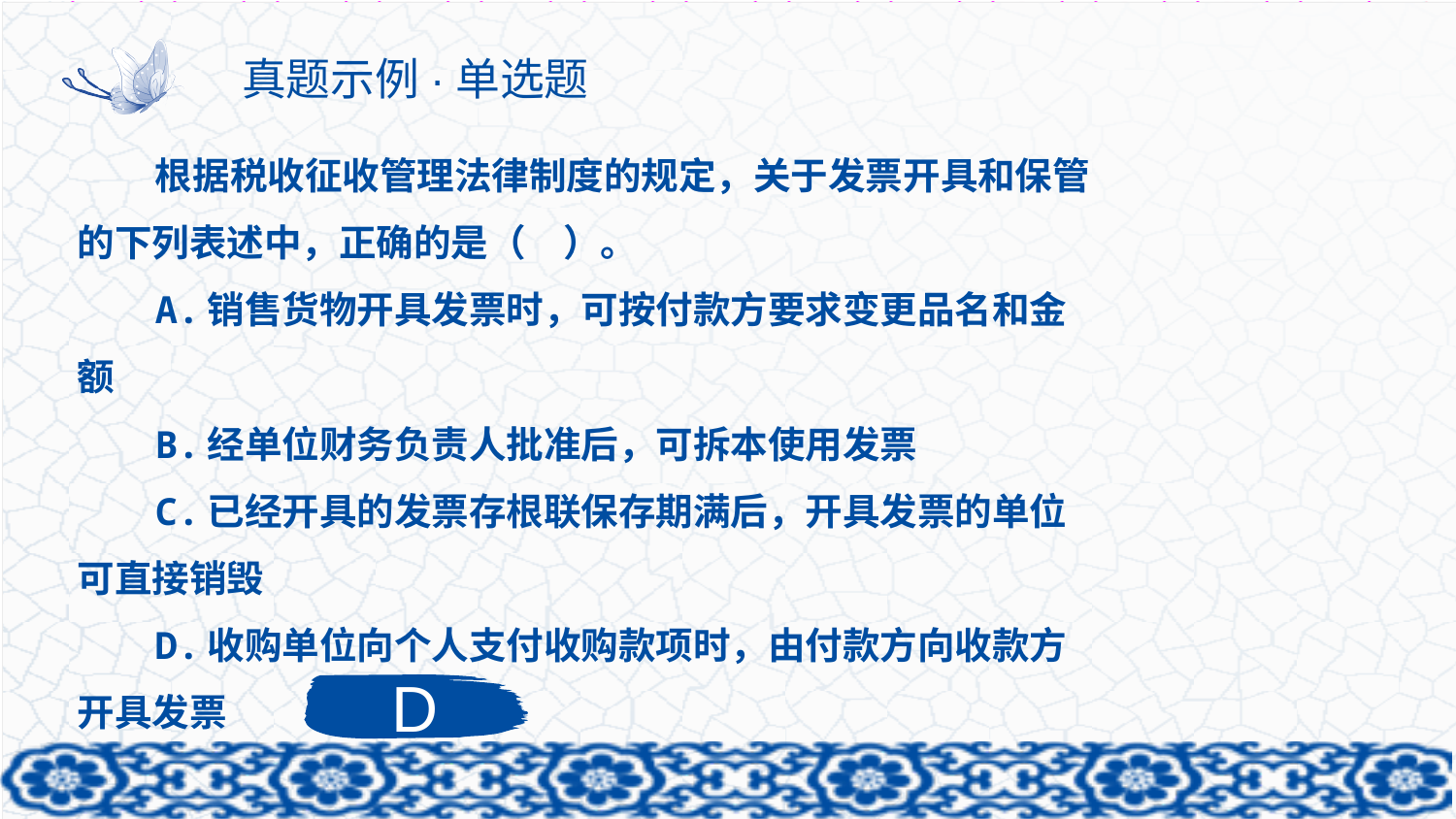

# 真题示例·单选题
根据税收征收管理法律制度的规定，关于发票开具和保管的下列表述中，正确的是（　）。
A.销售货物开具发票时，可按付款方要求变更品名和金额
B.经单位财务负责人批准后，可拆本使用发票
C.已经开具的发票存根联保存期满后，开具发票的单位可直接销毁
D.收购单位向个人支付收购款项时，由付款方向收款方开具发票

D